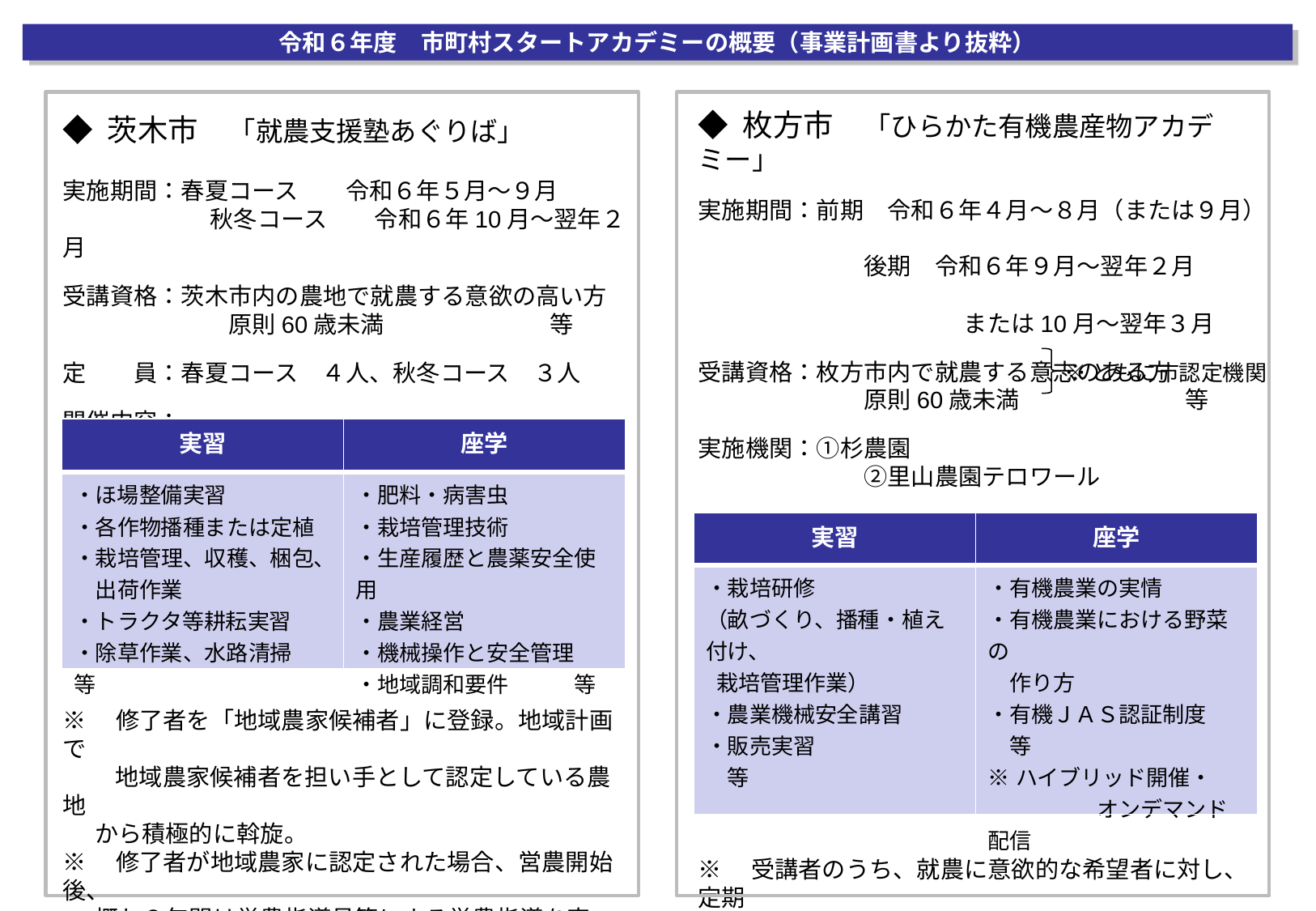

令和６年度　市町村スタートアカデミーの概要（事業計画書より抜粋）

◆ 枚方市　「ひらかた有機農産物アカデミー」

実施期間：前期　令和６年４月～８月（または９月）
　　　　　　　後期　令和６年９月～翌年２月
　　　　　　　　　　　 または10月～翌年３月

受講資格：枚方市内で就農する意志のある方
　　　　　　　原則60歳未満　　　　　　　等

実施機関：①杉農園
　　　　　　　②里山農園テロワール

定　　　員：①５名程度　②７名程度

開催内容：

※　受講者のうち、就農に意欲的な希望者に対し、定期
　　 的に面談を実施。確実な就農につなげる。
※　就農後も市、府、ＪＡ等によるサポートチームで、技術
　　 指導、規模拡大等に向けたフォローを実施予定。
◆ 茨木市　「就農支援塾あぐりば」

実施期間：春夏コース　　令和６年５月～９月
　　　　　　 秋冬コース　　令和６年10月～翌年２月

受講資格：茨木市内の農地で就農する意欲の高い方
　　　　　　　原則60歳未満　　　　　　　等

定　　員：春夏コース　４人、秋冬コース　３人

開催内容：

※　修了者を「地域農家候補者」に登録。地域計画で
　　 地域農家候補者を担い手として認定している農地
     から積極的に斡旋。
※　修了者が地域農家に認定された場合、営農開始後、
     概ね３年間は営農指導員等による営農指導を実施。
     その他、営農地区の実行組合や農業委員による技術
     指導等を実施。

※ともに市認定機関
| 実習 | 座学 |
| --- | --- |
| ・ほ場整備実習 ・各作物播種または定植 ・栽培管理、収穫、梱包、 　出荷作業 ・トラクタ等耕耘実習 ・除草作業、水路清掃　等 | ・肥料・病害虫 ・栽培管理技術 ・生産履歴と農薬安全使用 ・農業経営 ・機械操作と安全管理 ・地域調和要件　　　等 |
| 実習 | 座学 |
| --- | --- |
| ・栽培研修 （畝づくり、播種・植え付け、 栽培管理作業） ・農業機械安全講習 ・販売実習　　　　　　　等 | ・有機農業の実情 ・有機農業における野菜の 　作り方 ・有機ＪＡＳ認証制度　　等 ※ハイブリッド開催・ 　　　　　オンデマンド配信 |